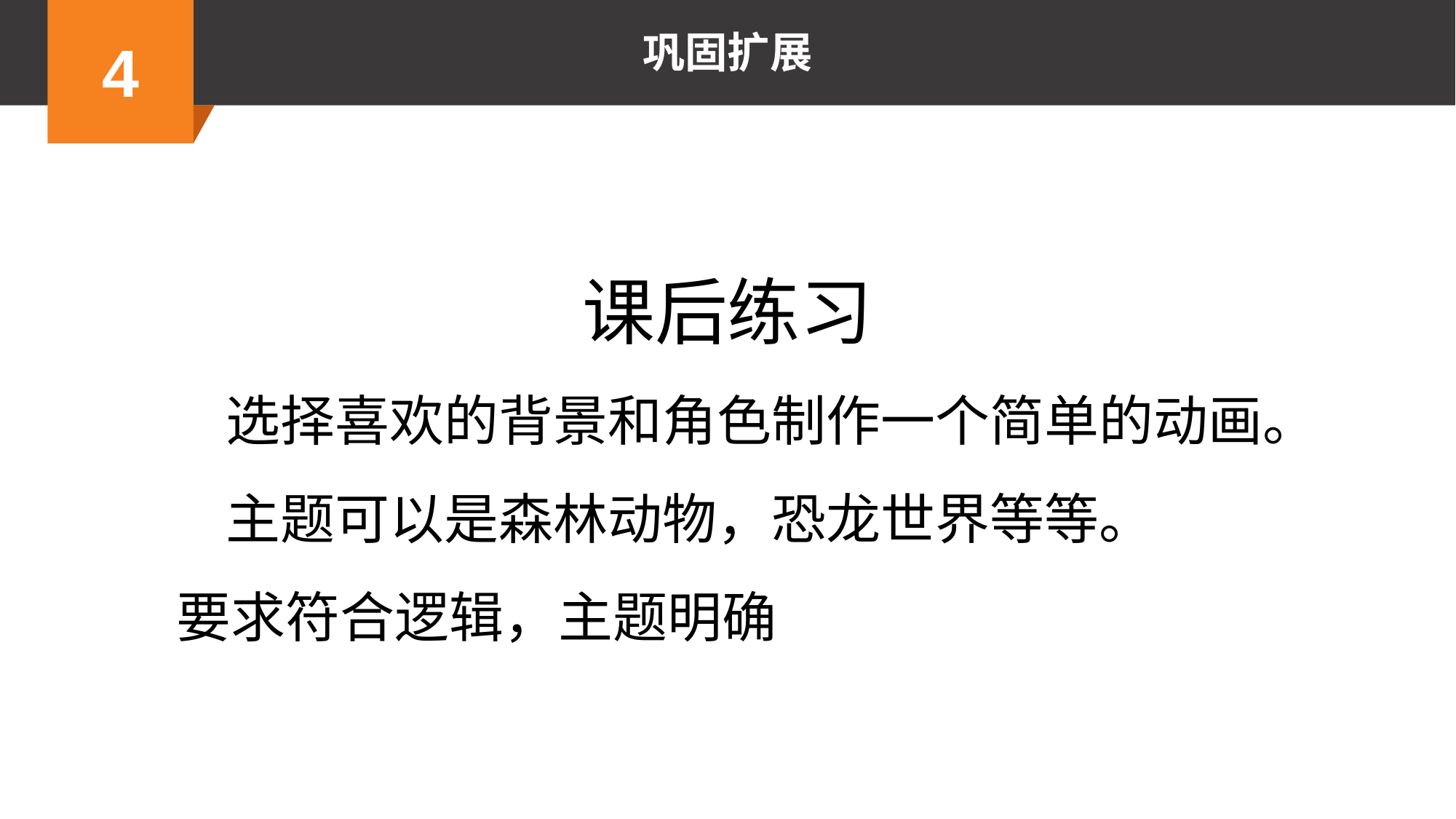

课后练习
   选择喜欢的背景和角色制作一个简单的动画。
   主题可以是森林动物，恐龙世界等等。
要求符合逻辑，主题明确